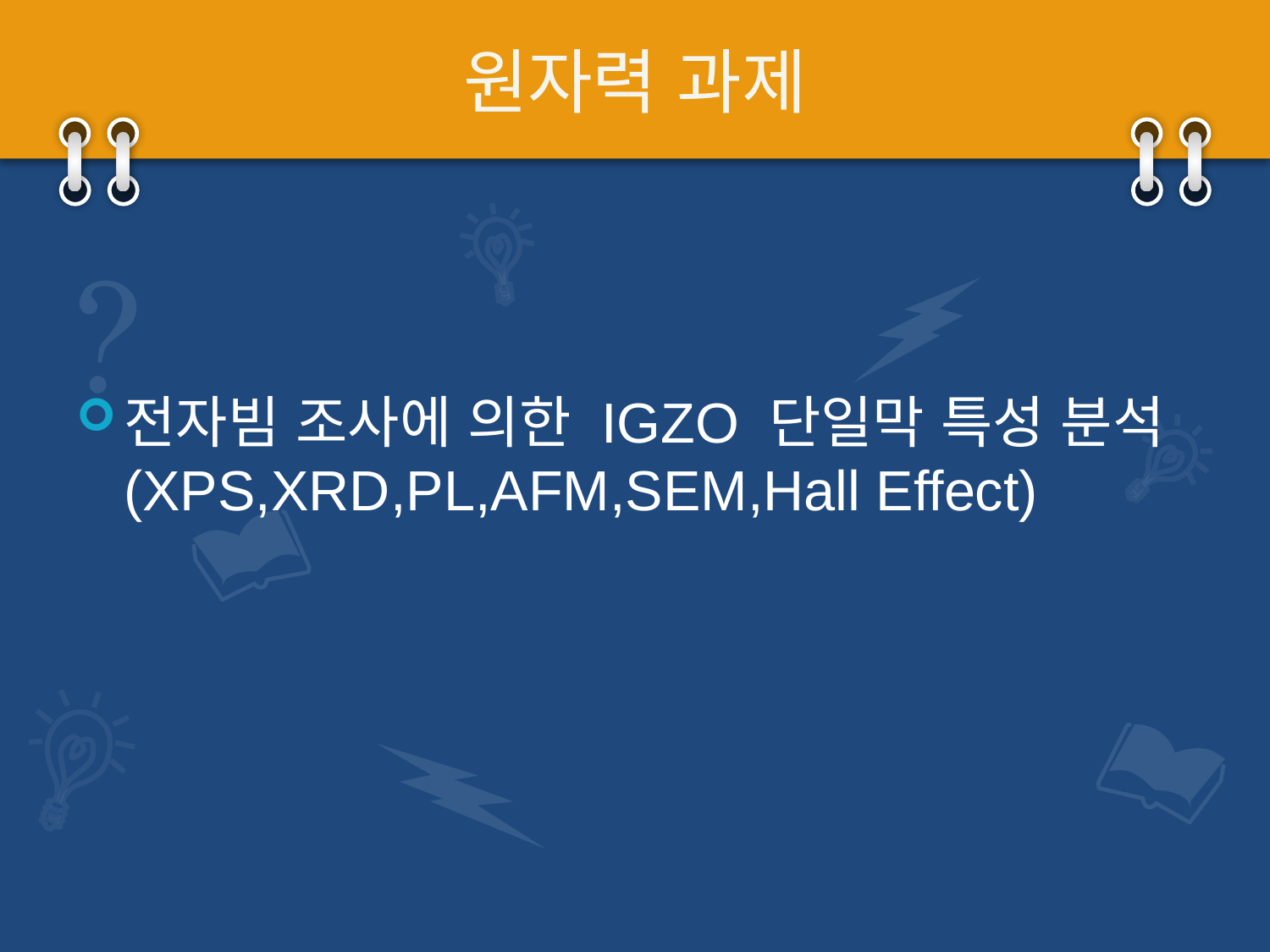

# 원자력 과제

전자빔 조사에 의한 IGZO 단일막 특성 분석(XPS,XRD,PL,AFM,SEM,Hall Effect)